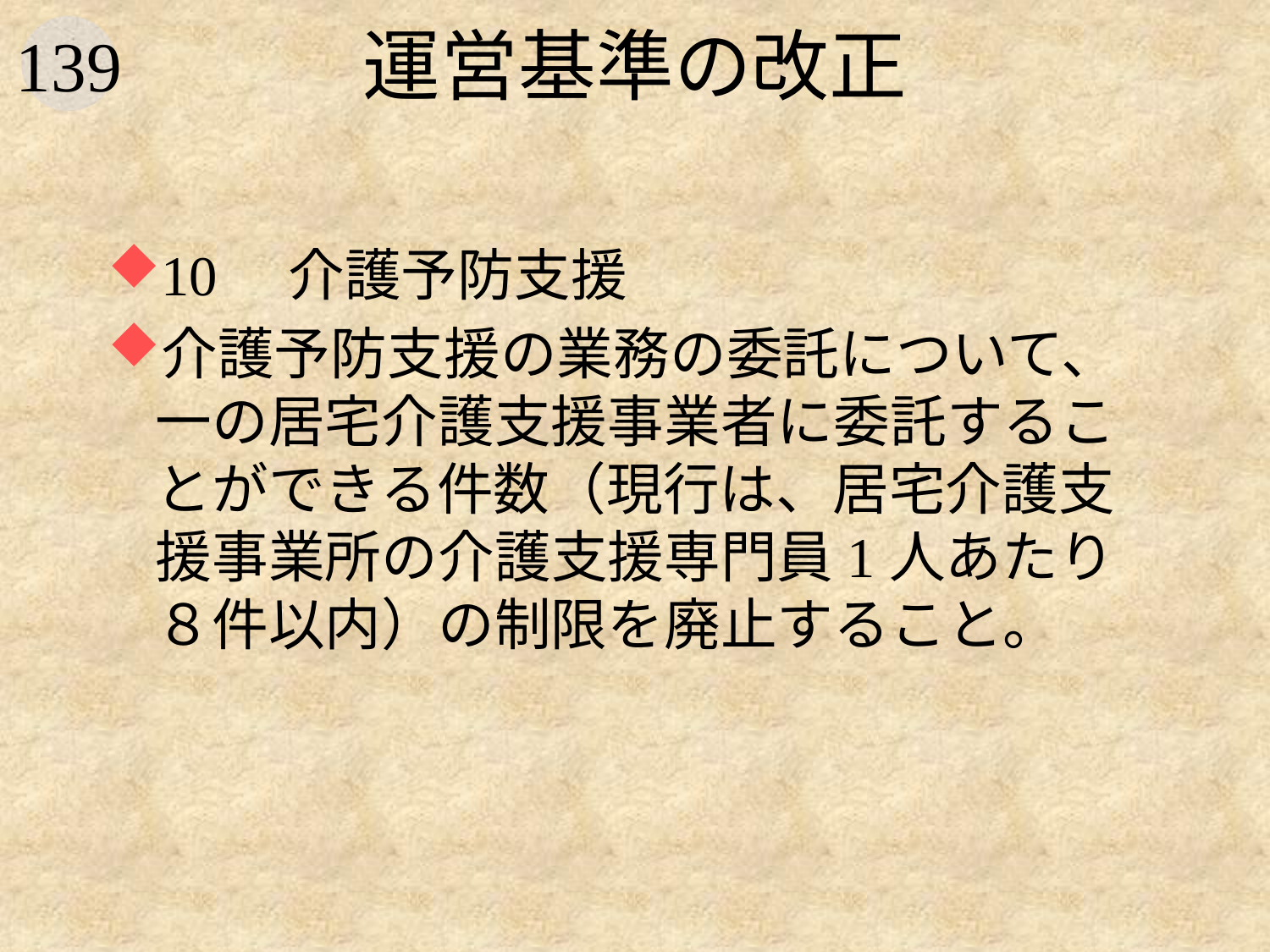

# 運営基準の改正
10　介護予防支援
介護予防支援の業務の委託について、一の居宅介護支援事業者に委託することができる件数（現行は、居宅介護支援事業所の介護支援専門員1人あたり８件以内）の制限を廃止すること。